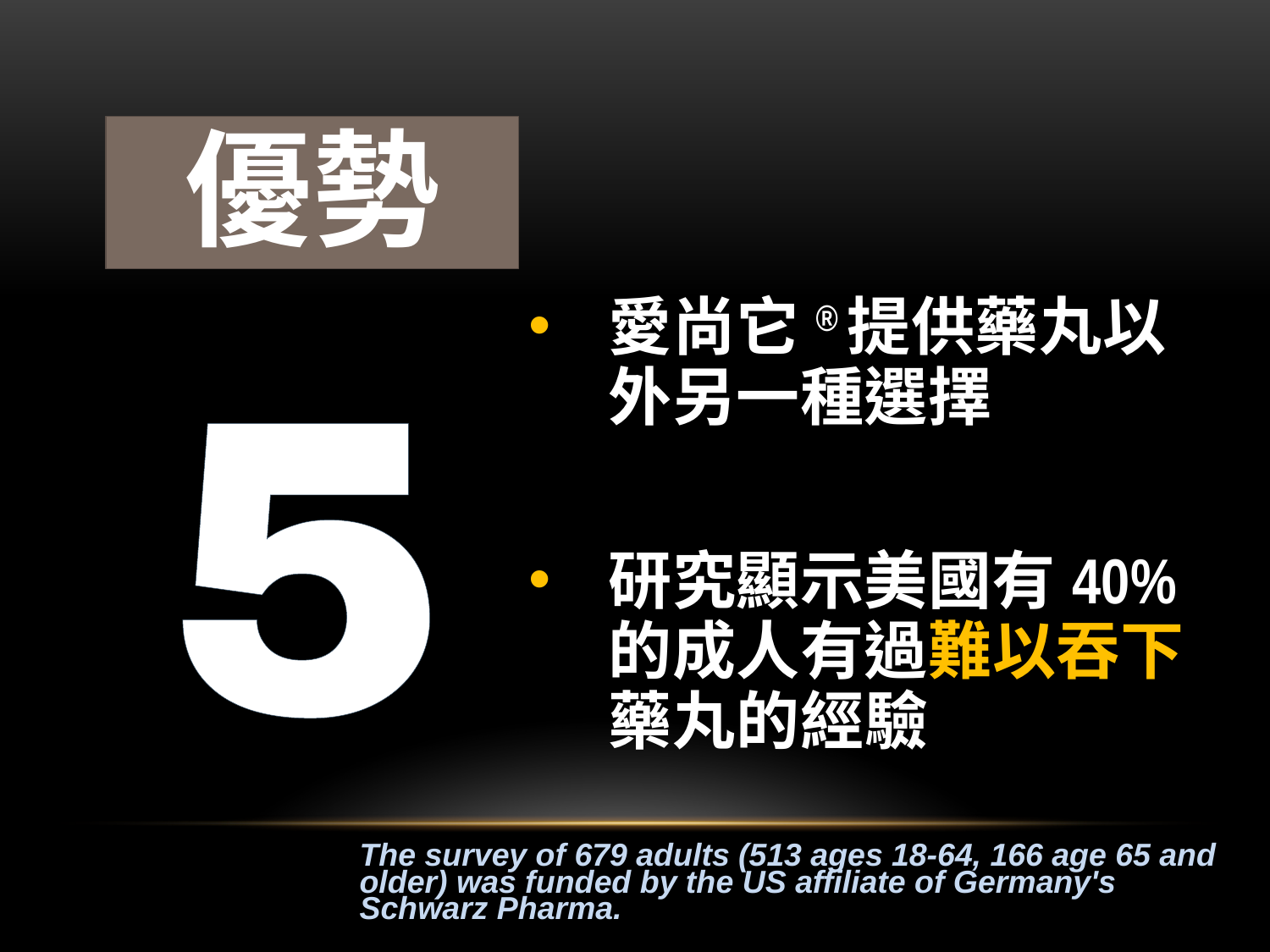

# 優勢
5
愛尚它®提供藥丸以外另一種選擇

研究顯示美國有40%的成人有過難以吞下藥丸的經驗

The survey of 679 adults (513 ages 18-64, 166 age 65 and older) was funded by the US affiliate of Germany's Schwarz Pharma.